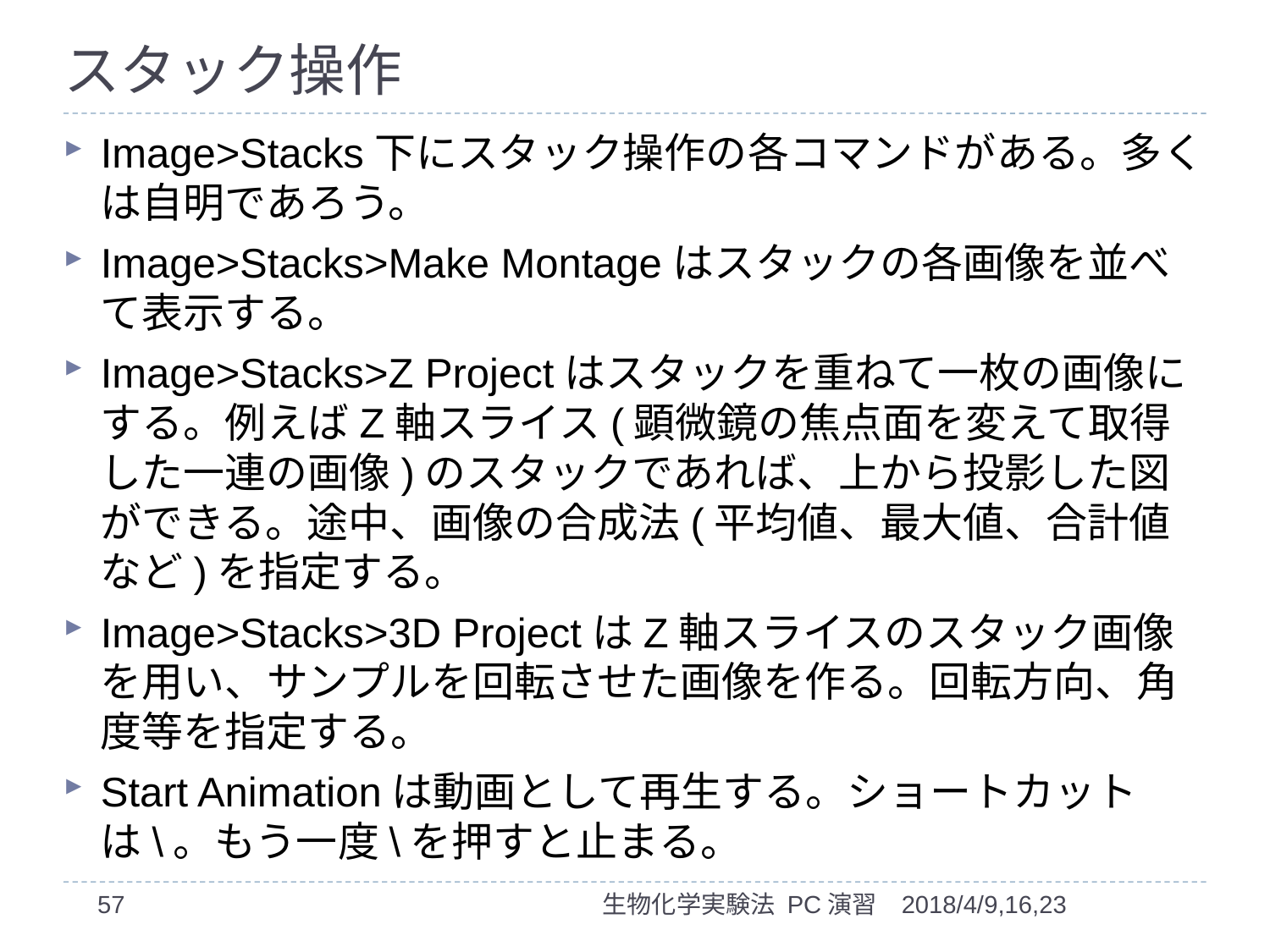

# スタック操作
Image>Stacks下にスタック操作の各コマンドがある。多くは自明であろう。
Image>Stacks>Make Montageはスタックの各画像を並べて表示する。
Image>Stacks>Z Projectはスタックを重ねて一枚の画像にする。例えばZ軸スライス(顕微鏡の焦点面を変えて取得した一連の画像)のスタックであれば、上から投影した図ができる。途中、画像の合成法(平均値、最大値、合計値など)を指定する。
Image>Stacks>3D ProjectはZ軸スライスのスタック画像を用い、サンプルを回転させた画像を作る。回転方向、角度等を指定する。
Start Animationは動画として再生する。ショートカットは\。もう一度\を押すと止まる。

57
生物化学実験法 PC演習
2018/4/9,16,23